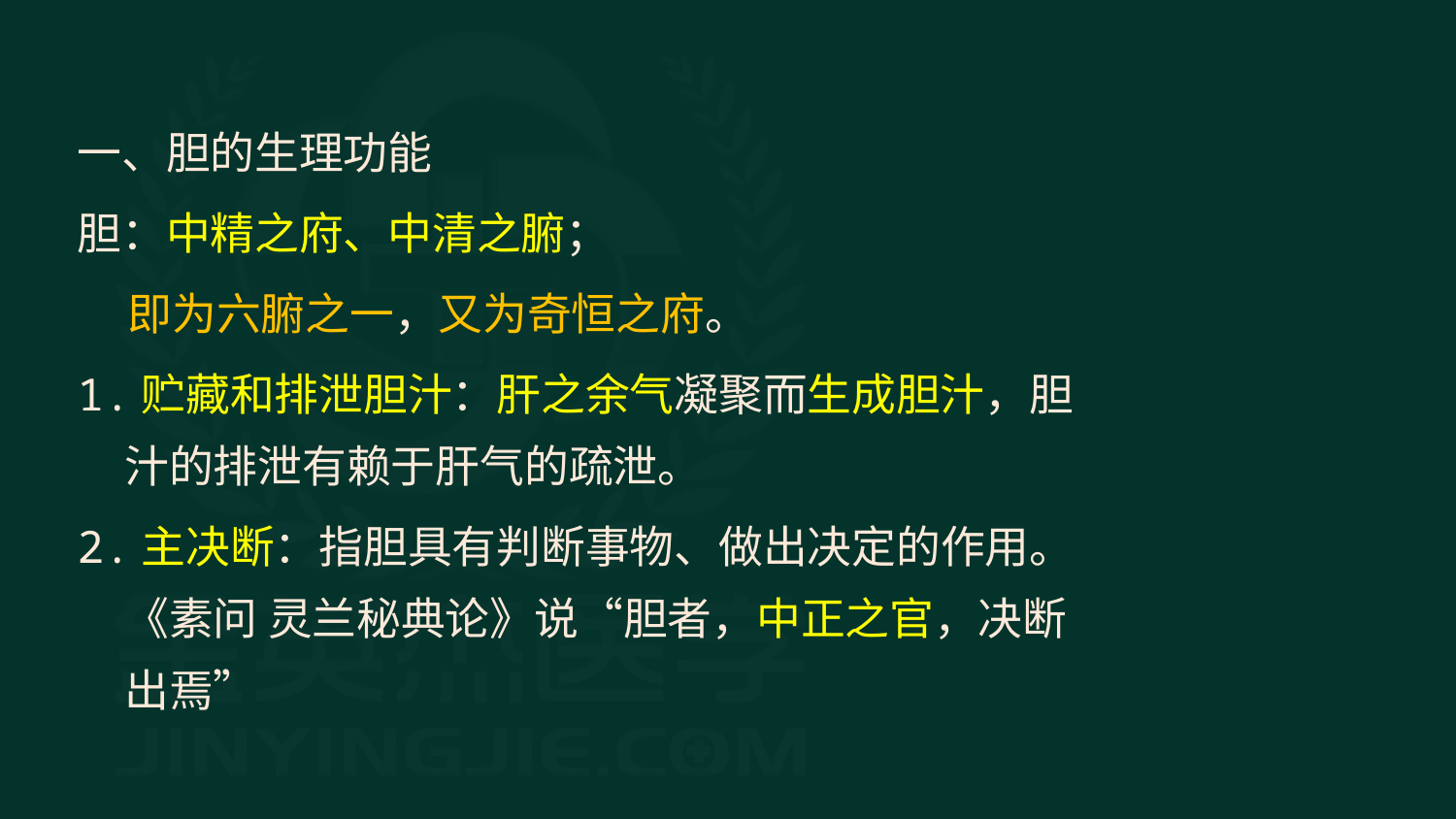

一、胆的生理功能
胆：中精之府、中清之腑；
    即为六腑之一，又为奇恒之府。
1.贮藏和排泄胆汁：肝之余气凝聚而生成胆汁，胆汁的排泄有赖于肝气的疏泄。
2.主决断：指胆具有判断事物、做出决定的作用。《素问 灵兰秘典论》说“胆者，中正之官，决断出焉”